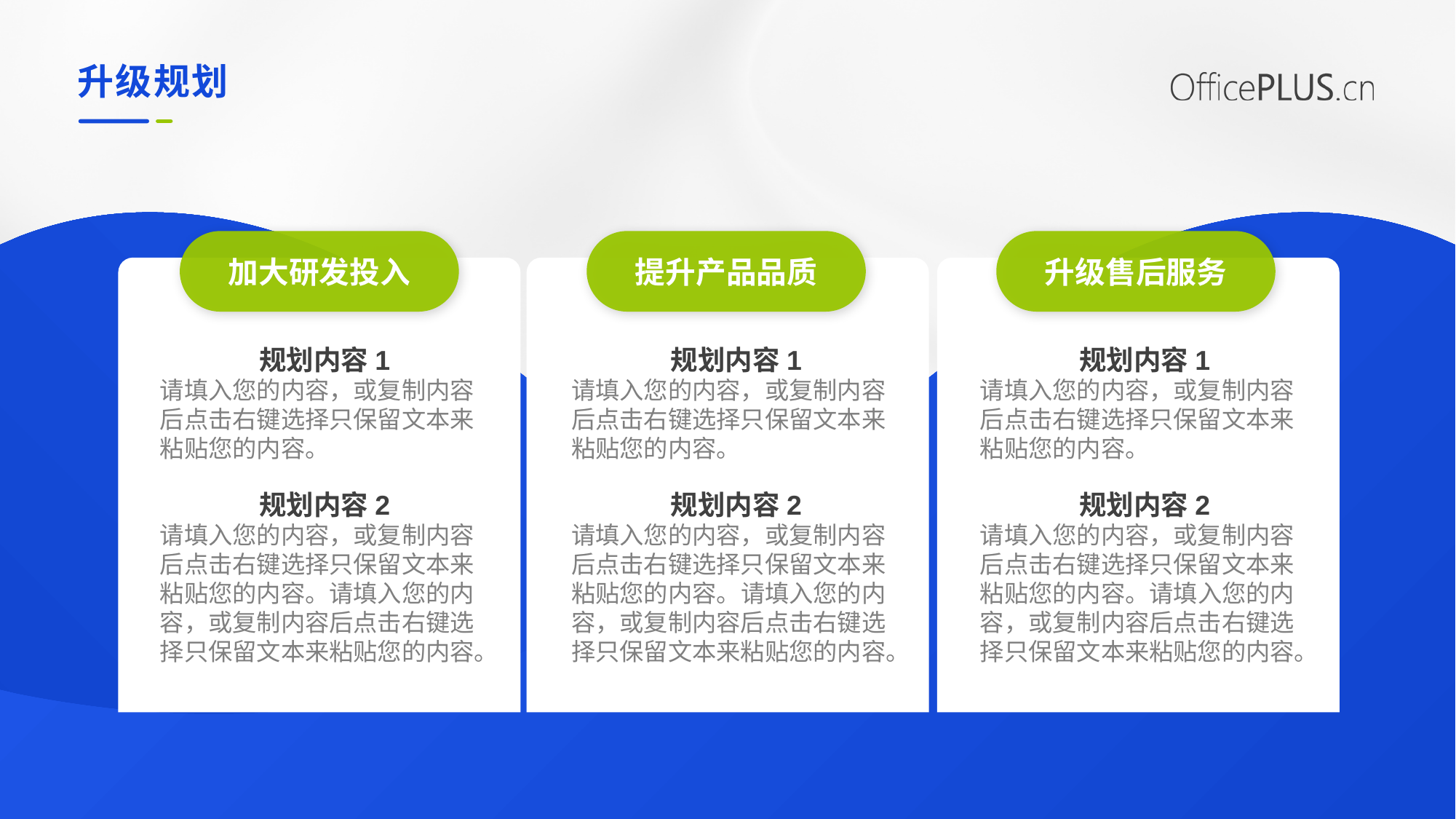

升级规划

加大研发投入

规划内容1
请填入您的内容，或复制内容后点击右键选择只保留文本来粘贴您的内容。
规划内容2
请填入您的内容，或复制内容后点击右键选择只保留文本来粘贴您的内容。请填入您的内容，或复制内容后点击右键选择只保留文本来粘贴您的内容。
提升产品品质

规划内容1
请填入您的内容，或复制内容后点击右键选择只保留文本来粘贴您的内容。
规划内容2
请填入您的内容，或复制内容后点击右键选择只保留文本来粘贴您的内容。请填入您的内容，或复制内容后点击右键选择只保留文本来粘贴您的内容。
升级售后服务

规划内容1
请填入您的内容，或复制内容后点击右键选择只保留文本来粘贴您的内容。
规划内容2
请填入您的内容，或复制内容后点击右键选择只保留文本来粘贴您的内容。请填入您的内容，或复制内容后点击右键选择只保留文本来粘贴您的内容。